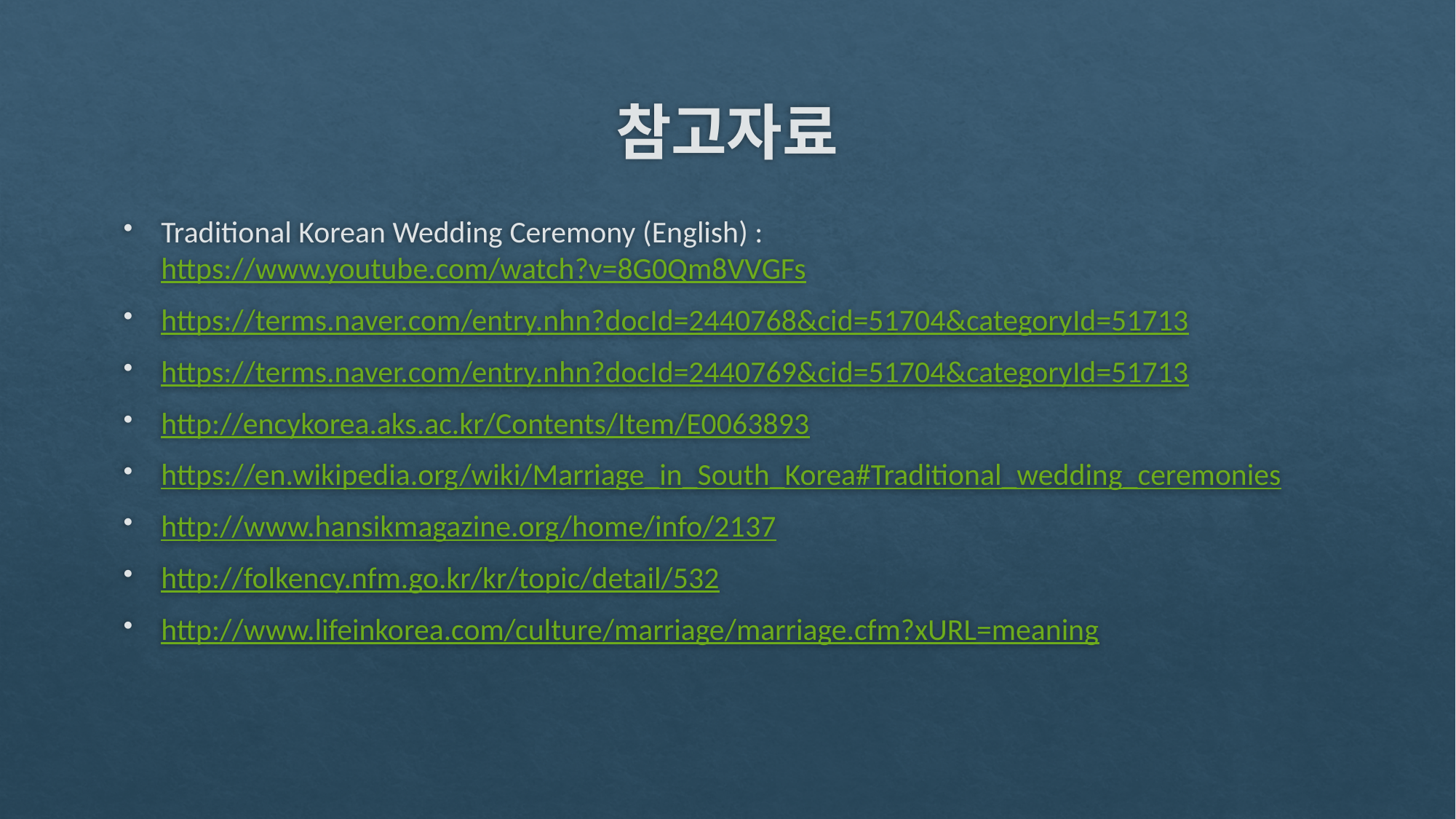

# 참고자료
Traditional Korean Wedding Ceremony (English) : https://www.youtube.com/watch?v=8G0Qm8VVGFs
https://terms.naver.com/entry.nhn?docId=2440768&cid=51704&categoryId=51713
https://terms.naver.com/entry.nhn?docId=2440769&cid=51704&categoryId=51713
http://encykorea.aks.ac.kr/Contents/Item/E0063893
https://en.wikipedia.org/wiki/Marriage_in_South_Korea#Traditional_wedding_ceremonies
http://www.hansikmagazine.org/home/info/2137
http://folkency.nfm.go.kr/kr/topic/detail/532
http://www.lifeinkorea.com/culture/marriage/marriage.cfm?xURL=meaning